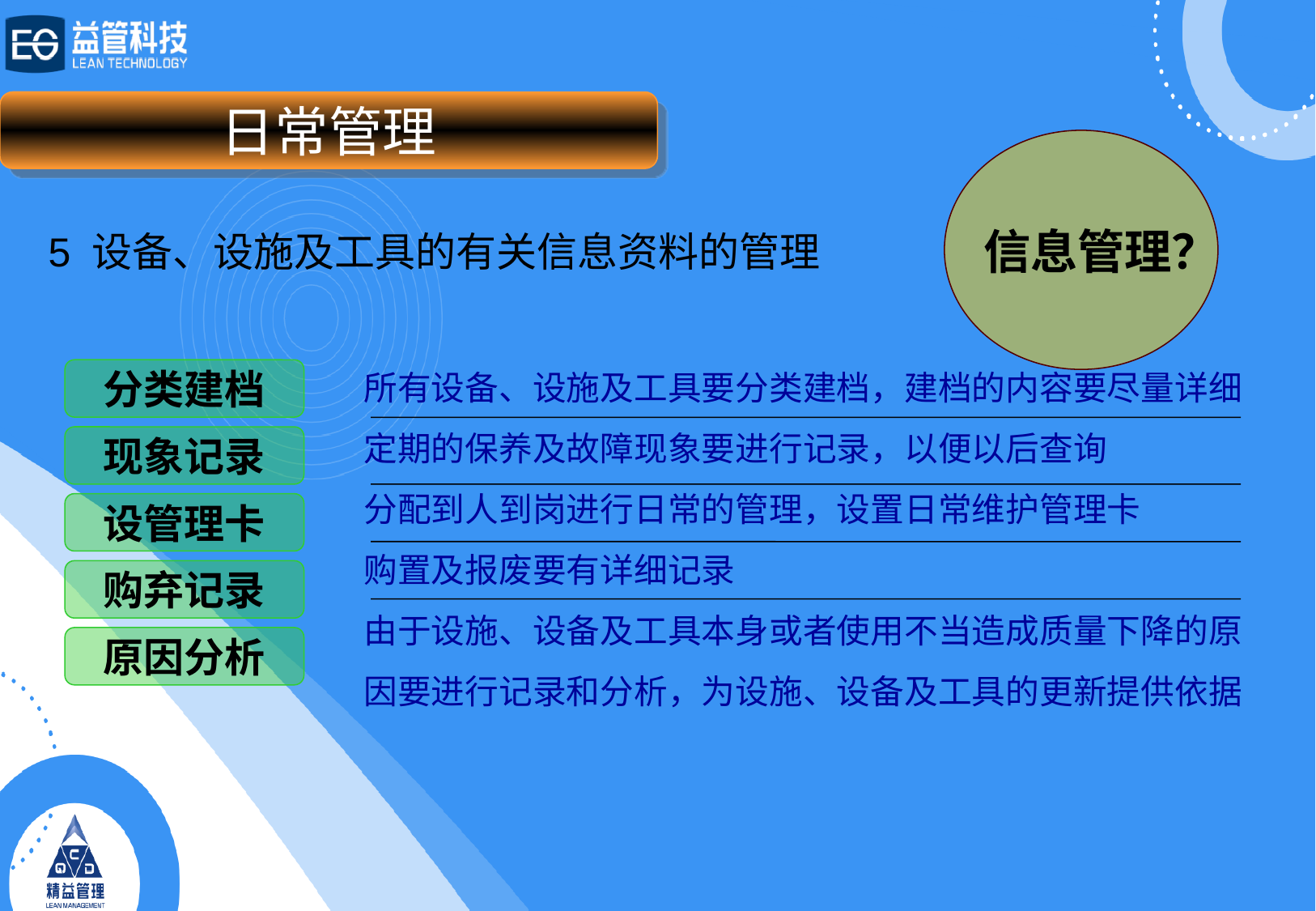

日常管理

信息管理？
5 设备、设施及工具的有关信息资料的管理
# 所有设备、设施及工具要分类建档，建档的内容要尽量详细定期的保养及故障现象要进行记录，以便以后查询 分配到人到岗进行日常的管理，设置日常维护管理卡 购置及报废要有详细记录 由于设施、设备及工具本身或者使用不当造成质量下降的原因要进行记录和分析，为设施、设备及工具的更新提供依据
分类建档

现象记录

设管理卡

购弃记录

原因分析